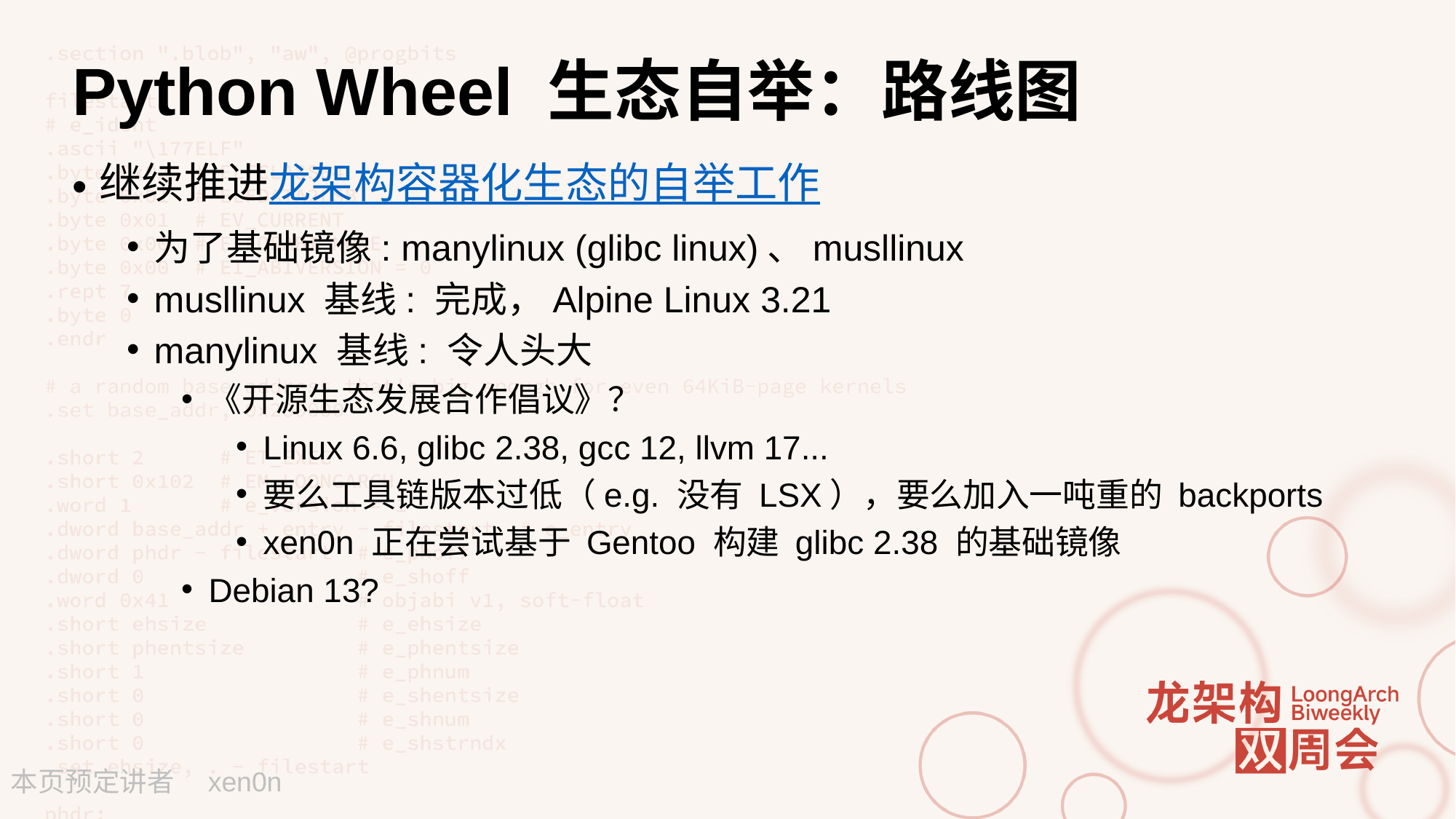

# Python Wheel 生态自举：路线图
继续推进龙架构容器化生态的自举工作
为了基础镜像: manylinux (glibc linux)、musllinux
musllinux 基线: 完成，Alpine Linux 3.21
manylinux 基线: 令人头大
《开源生态发展合作倡议》？
Linux 6.6, glibc 2.38, gcc 12, llvm 17...
要么工具链版本过低（e.g. 没有 LSX），要么加入一吨重的 backports
xen0n 正在尝试基于 Gentoo 构建 glibc 2.38 的基础镜像
Debian 13?
xen0n